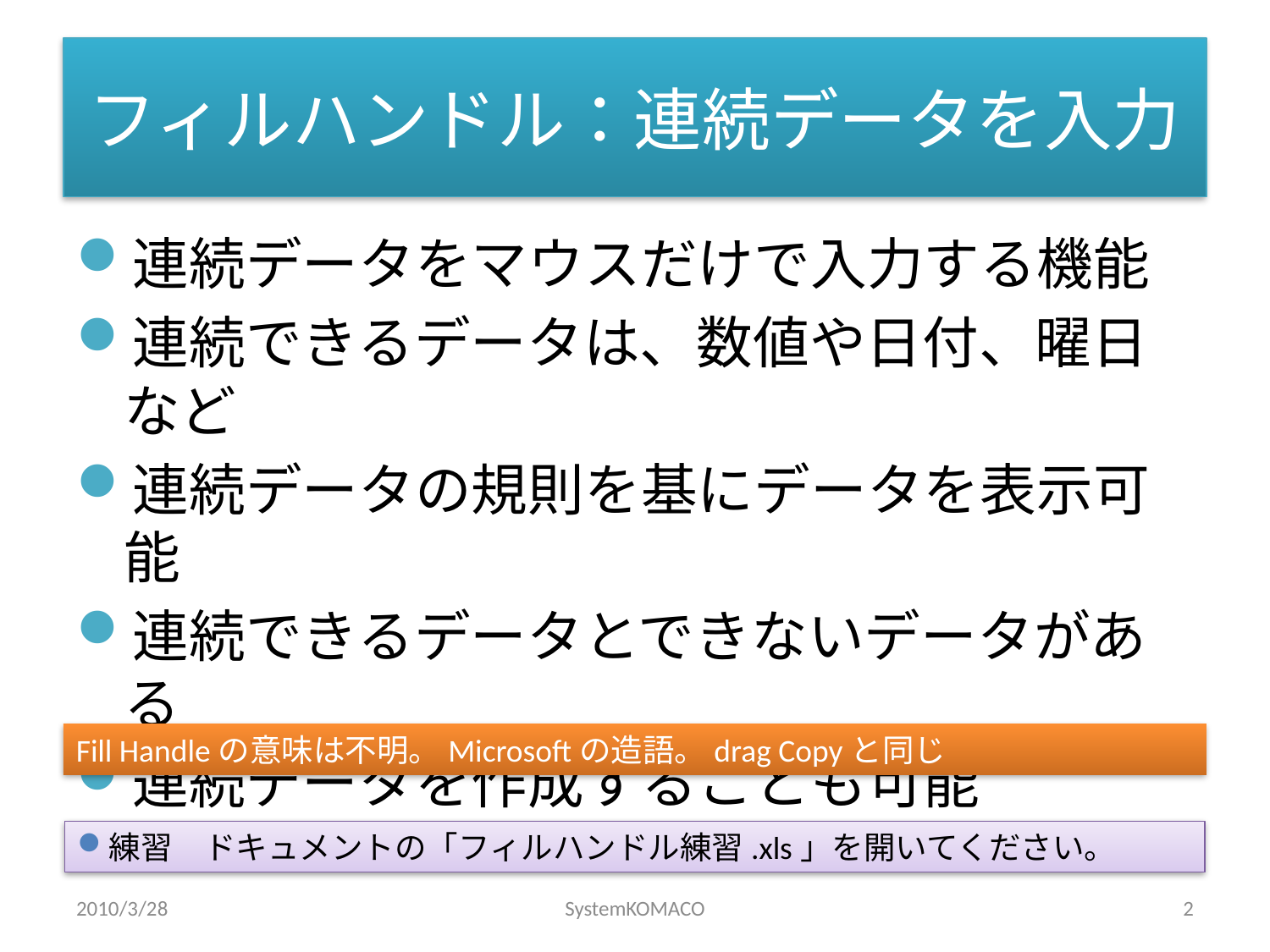

# フィルハンドル：連続データを入力
連続データをマウスだけで入力する機能
連続できるデータは、数値や日付、曜日など
連続データの規則を基にデータを表示可能
連続できるデータとできないデータがある
連続データを作成することも可能
Fill Handleの意味は不明。Microsoftの造語。drag Copyと同じ
練習　ドキュメントの「フィルハンドル練習.xls」を開いてください。
2010/3/28
SystemKOMACO
2